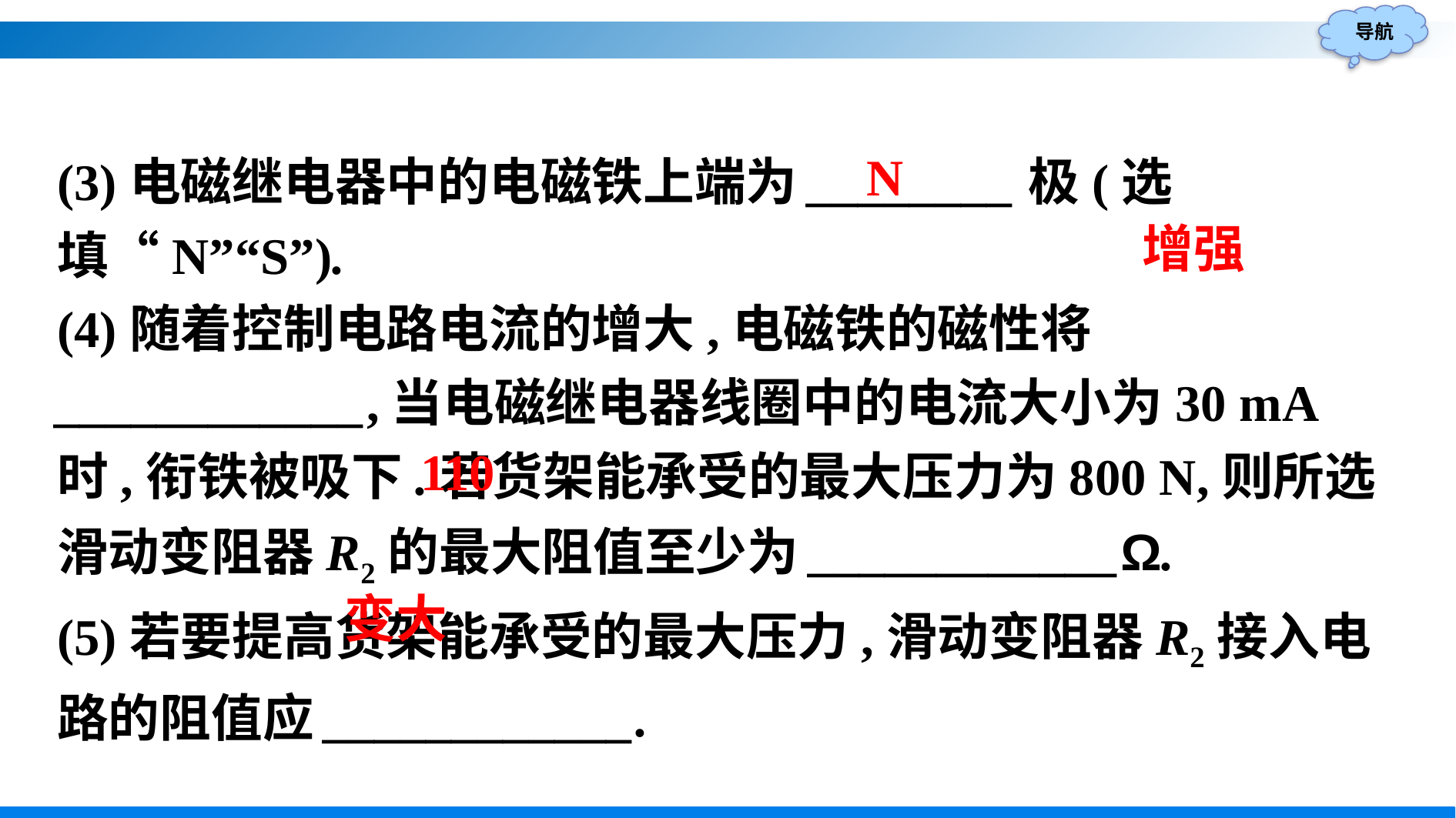

(3)电磁继电器中的电磁铁上端为________极(选填“N”“S”).
(4)随着控制电路电流的增大,电磁铁的磁性将____________,当电磁继电器线圈中的电流大小为30 mA时,衔铁被吸下.若货架能承受的最大压力为800 N,则所选滑动变阻器R2的最大阻值至少为____________Ω.
(5)若要提高货架能承受的最大压力,滑动变阻器R2接入电路的阻值应____________.
N
增强
110
变大